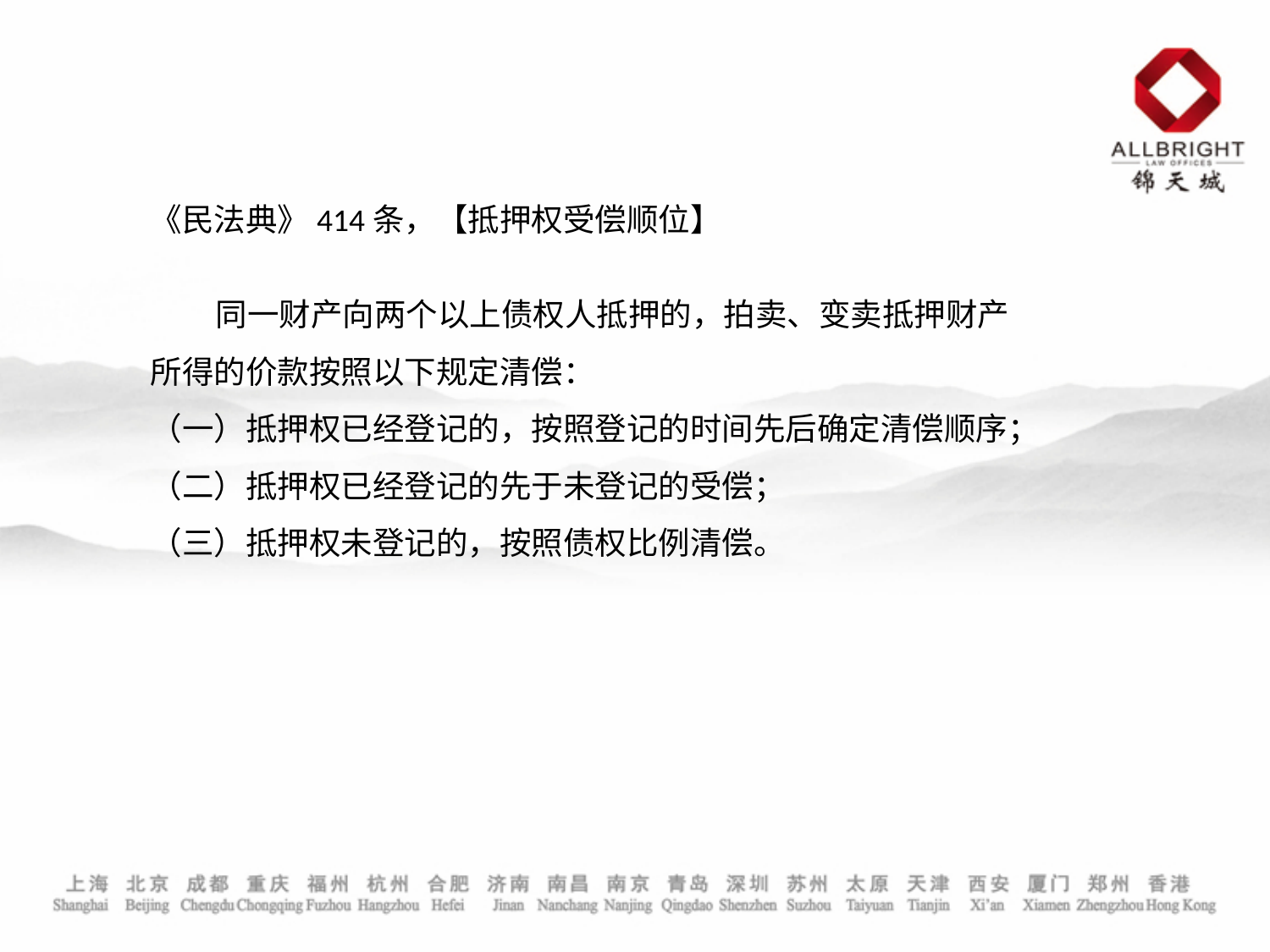

《民法典》414条，【抵押权受偿顺位】

        同一财产向两个以上债权人抵押的，拍卖、变卖抵押财产所得的价款按照以下规定清偿：
（一）抵押权已经登记的，按照登记的时间先后确定清偿顺序；
（二）抵押权已经登记的先于未登记的受偿；
（三）抵押权未登记的，按照债权比例清偿。